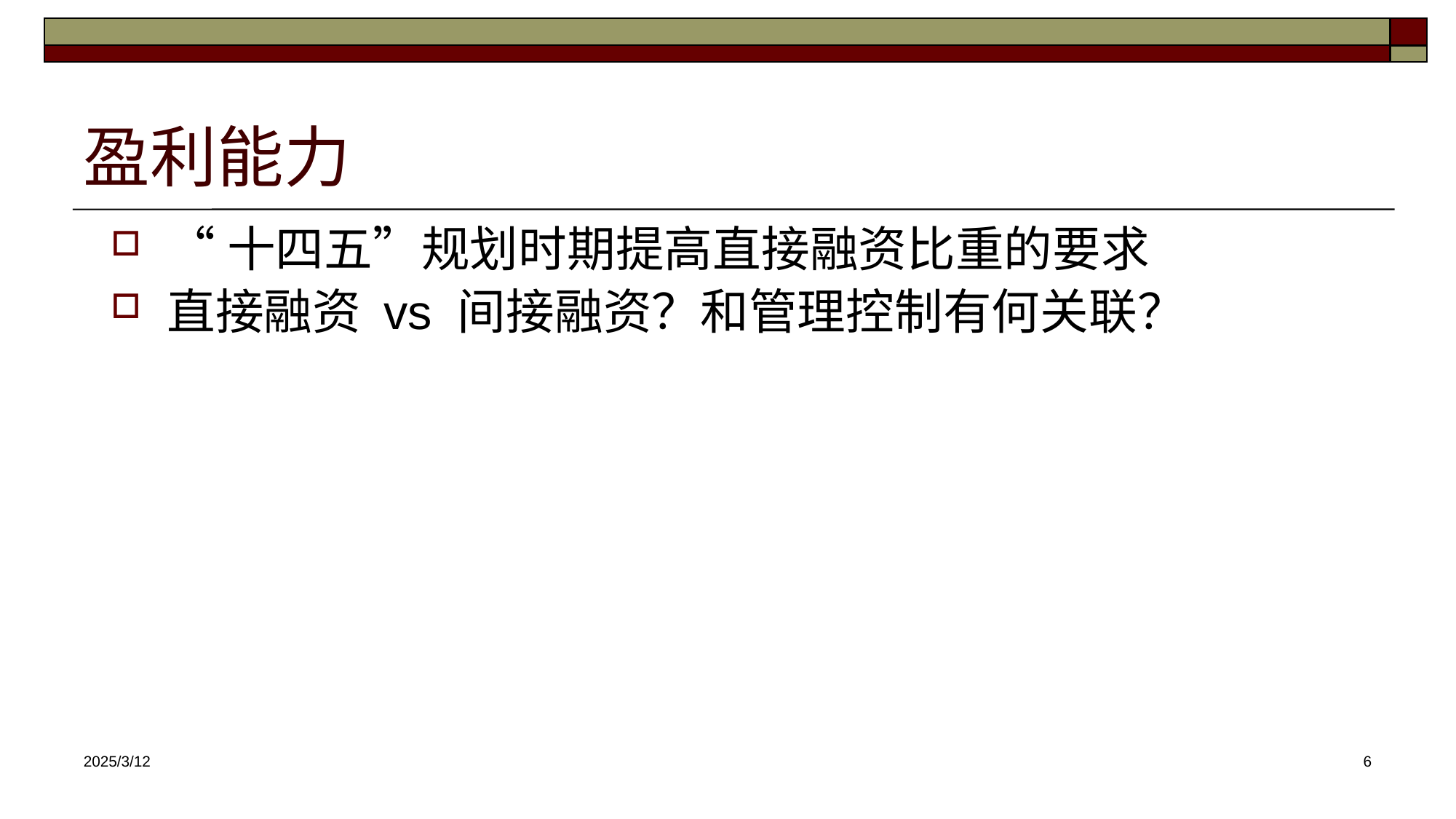

# 盈利能力
“十四五”规划时期提高直接融资比重的要求
直接融资 vs 间接融资？和管理控制有何关联？

2025/3/12
6